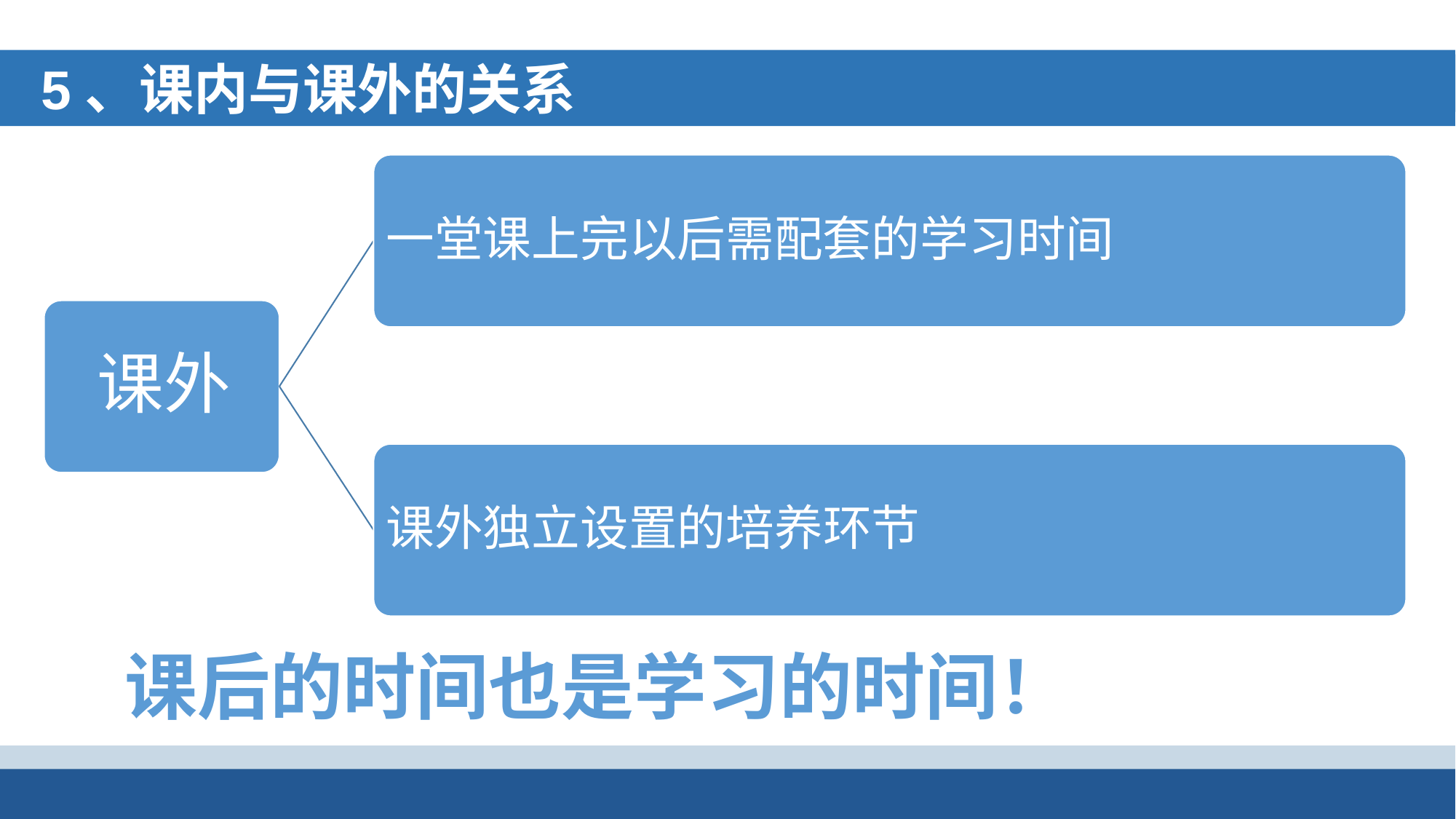

5、课内与课外的关系
课外

一堂课上完以后需配套的学习时间

课外独立设置的培养环节
课后的时间也是学习的时间！